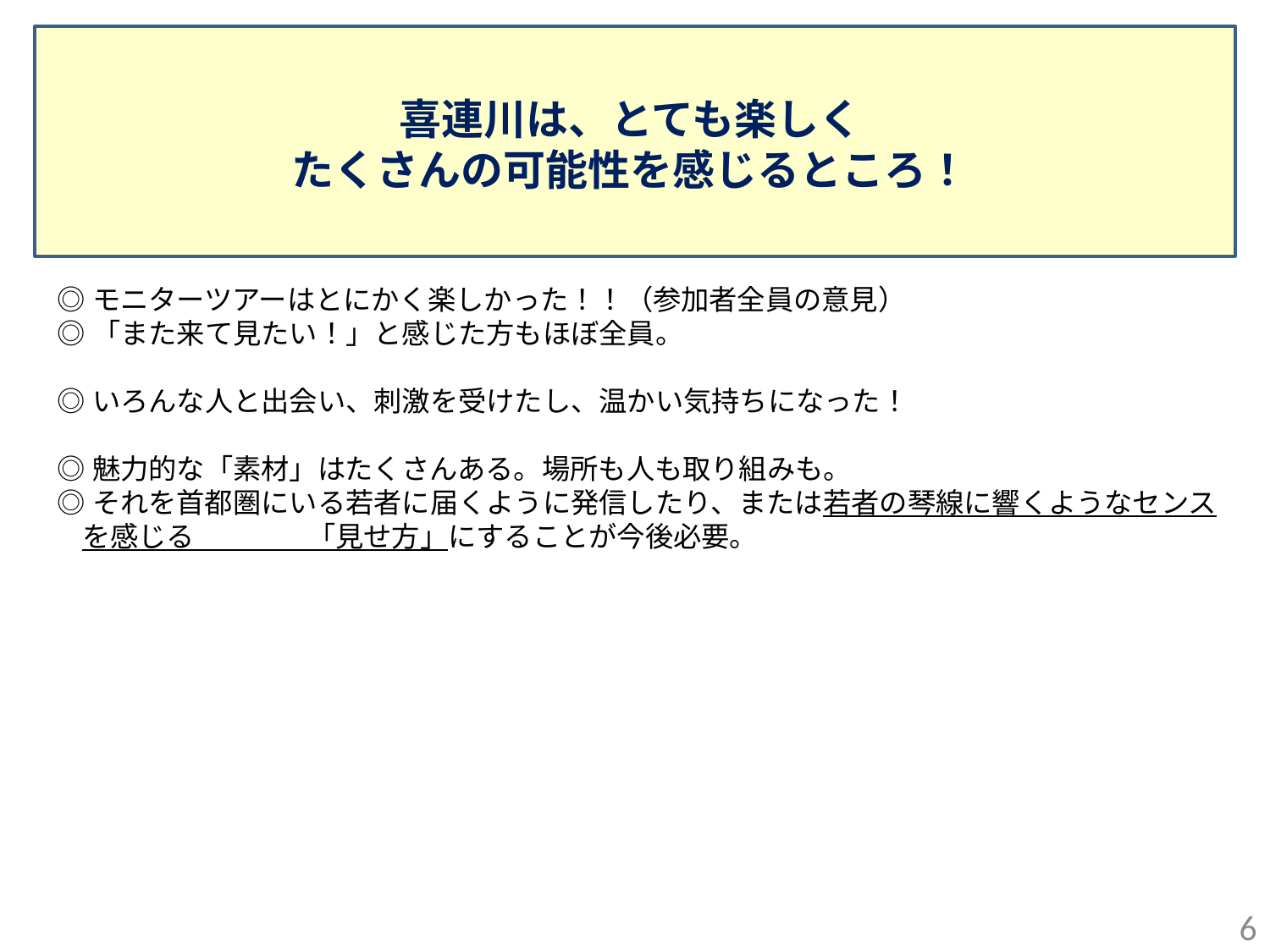

喜連川は、とても楽しく
たくさんの可能性を感じるところ！
◎モニターツアーはとにかく楽しかった！！（参加者全員の意見）
◎「また来て見たい！」と感じた方もほぼ全員。

◎いろんな人と出会い、刺激を受けたし、温かい気持ちになった！

◎魅力的な「素材」はたくさんある。場所も人も取り組みも。
◎それを首都圏にいる若者に届くように発信したり、または若者の琴線に響くようなセンスを感じる　　　　「見せ方」にすることが今後必要。
6